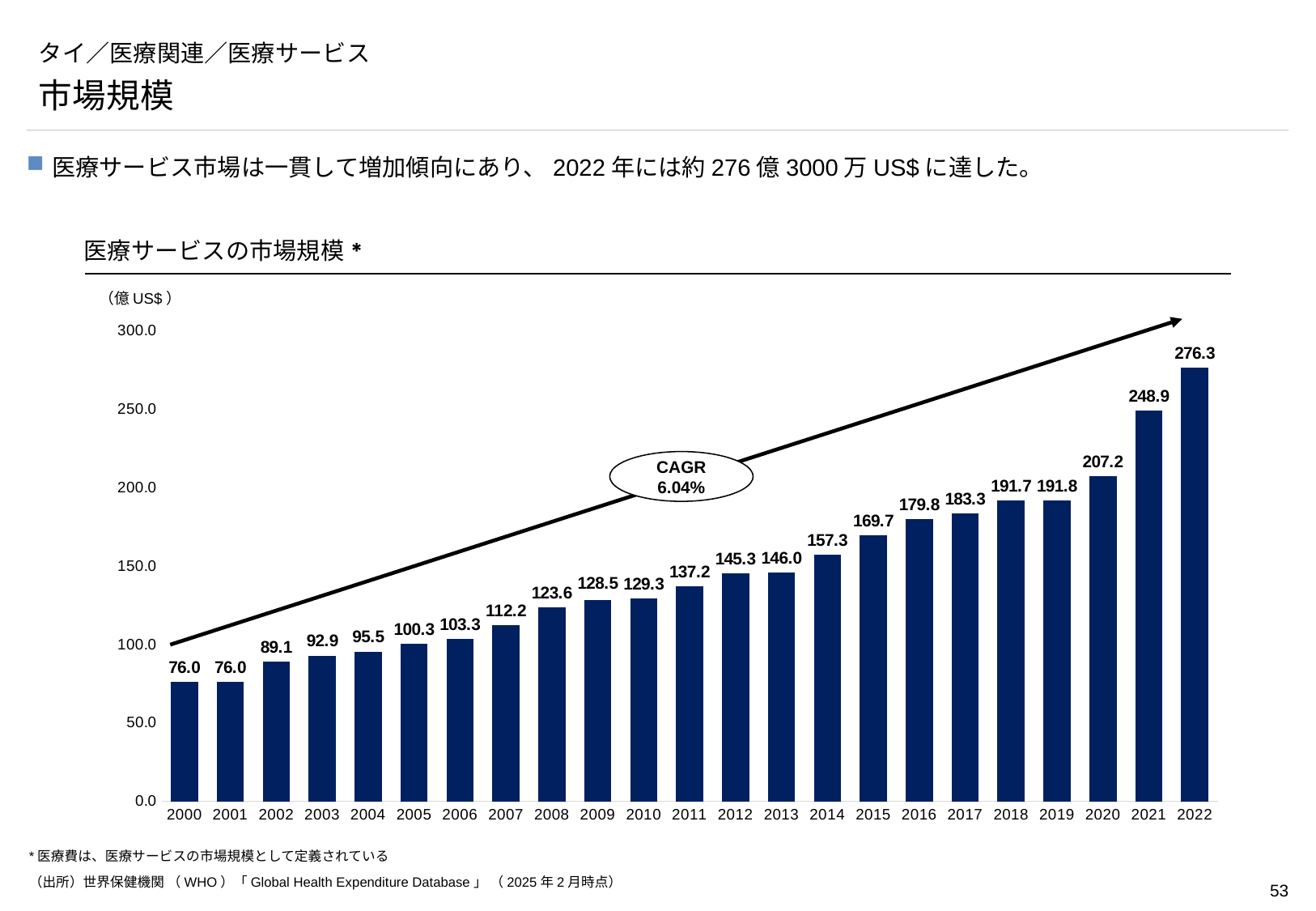

# タイ／医療関連／医療サービス
市場規模
医療サービス市場は一貫して増加傾向にあり、2022年には約276億3000万US$に達した。
医療サービスの市場規模*
（億US$）

### Chart

| Category | Series 1 |
|---|---|
| 2000 | 76.0 |
| 2001 | 76.0 |
| 2002 | 89.1 |
| 2003 | 92.9 |
| 2004 | 95.5 |
| 2005 | 100.3 |
| 2006 | 103.3 |
| 2007 | 112.2 |
| 2008 | 123.6 |
| 2009 | 128.5 |
| 2010 | 129.3 |
| 2011 | 137.2 |
| 2012 | 145.3 |
| 2013 | 146.0 |
| 2014 | 157.3 |
| 2015 | 169.7 |
| 2016 | 179.8 |
| 2017 | 183.3 |
| 2018 | 191.7 |
| 2019 | 191.8 |
| 2020 | 207.2 |
| 2021 | 248.9 |
| 2022 | 276.3 |
CAGR
6.04%
*医療費は、医療サービスの市場規模として定義されている
（出所）世界保健機関 （WHO）「Global Health Expenditure Database」 （2025年2月時点）